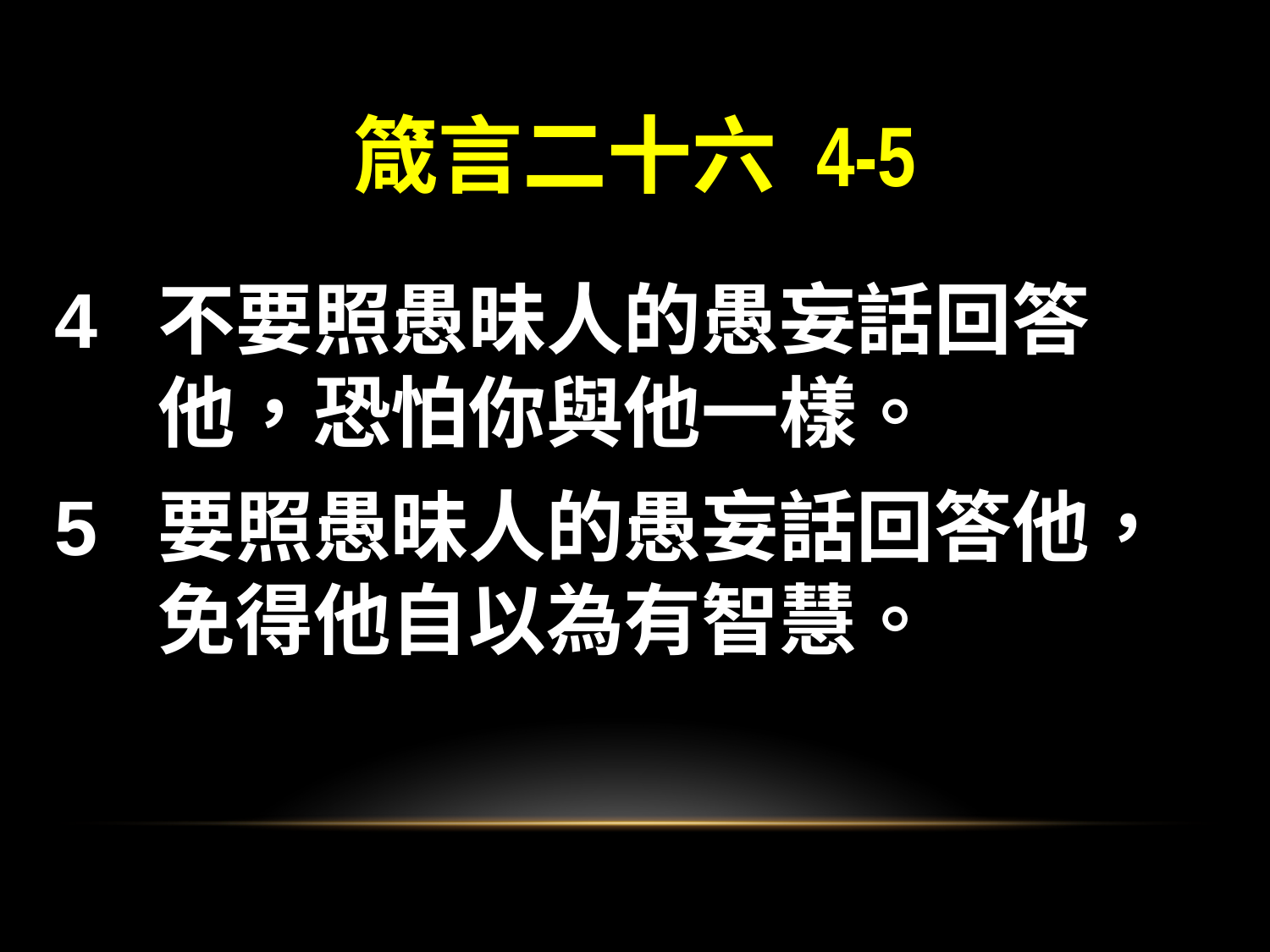

箴言二十六 4-5

不要照愚昧人的愚妄話回答他，恐怕你與他一樣。
要照愚昧人的愚妄話回答他，免得他自以為有智慧。